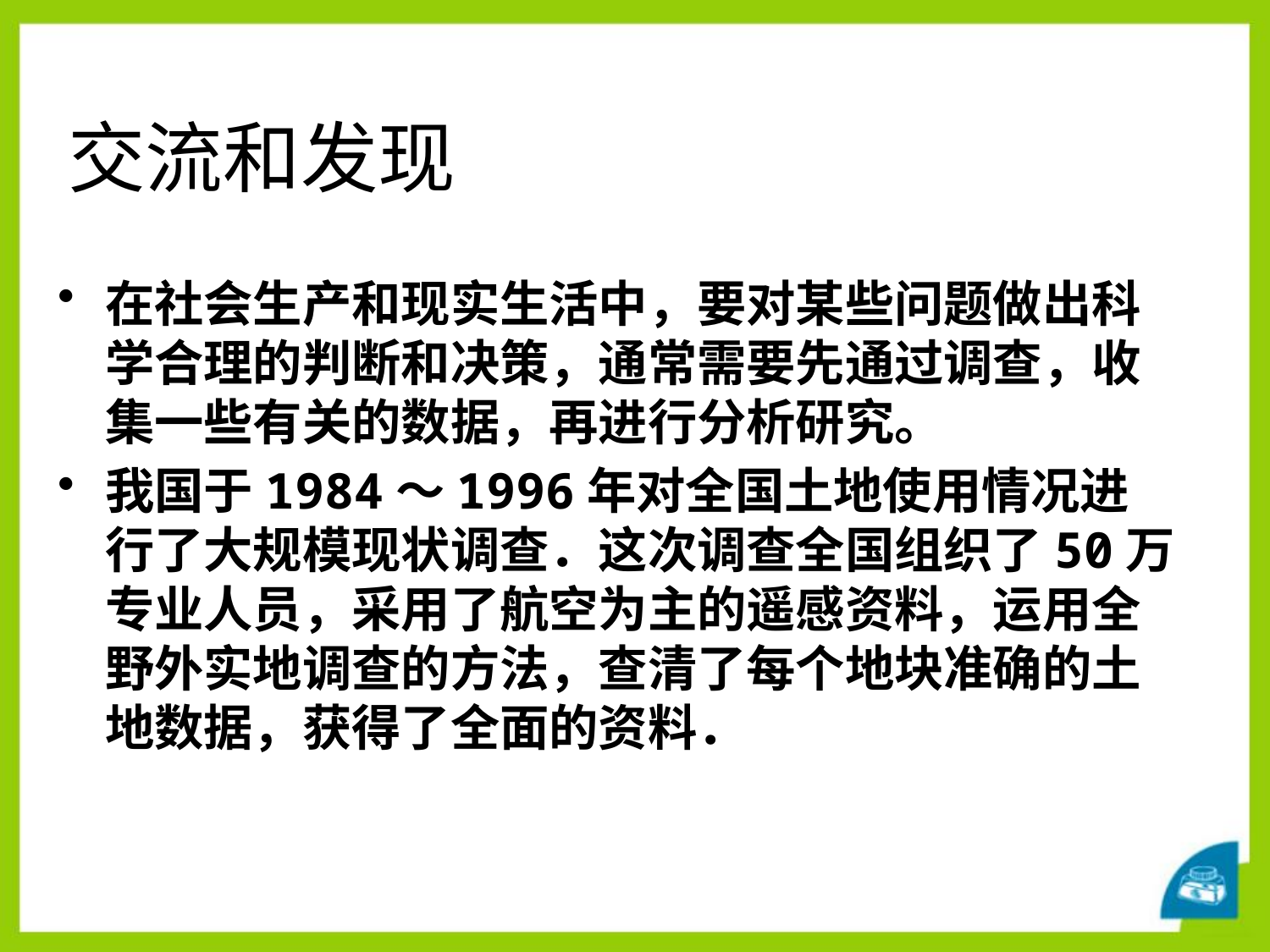

# 交流和发现
在社会生产和现实生活中，要对某些问题做出科学合理的判断和决策，通常需要先通过调查，收集一些有关的数据，再进行分析研究。
我国于1984～1996年对全国土地使用情况进行了大规模现状调查．这次调查全国组织了50万专业人员，采用了航空为主的遥感资料，运用全野外实地调查的方法，查清了每个地块准确的土地数据，获得了全面的资料．